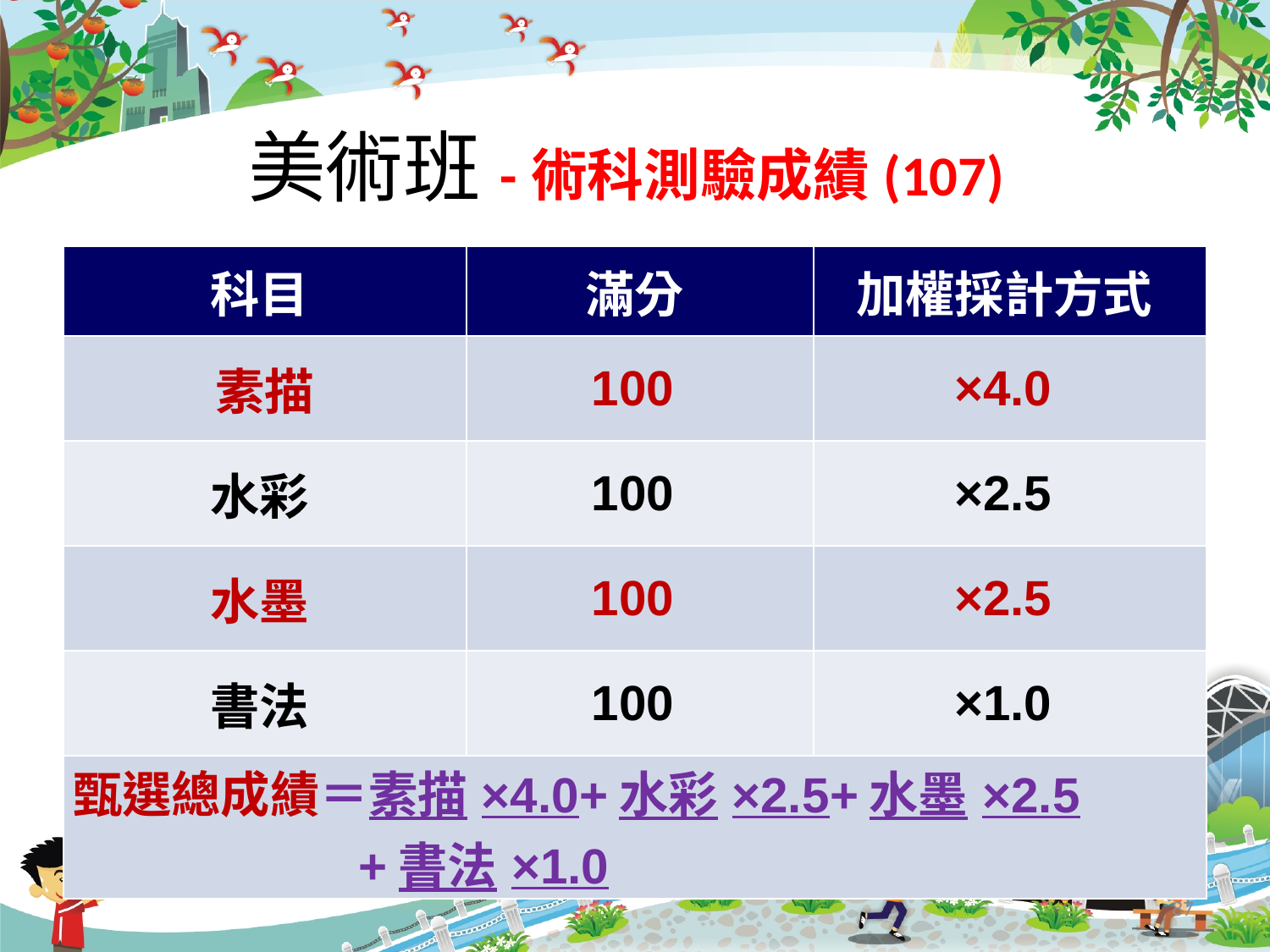

# 美術班-術科測驗成績(107)
| 科目 | 滿分 | 加權採計方式 |
| --- | --- | --- |
| 素描 | 100 | ×4.0 |
| 水彩 | 100 | ×2.5 |
| 水墨 | 100 | ×2.5 |
| 書法 | 100 | ×1.0 |
| 甄選總成績＝素描×4.0+水彩×2.5+水墨×2.5 +書法×1.0 |  |  |
87